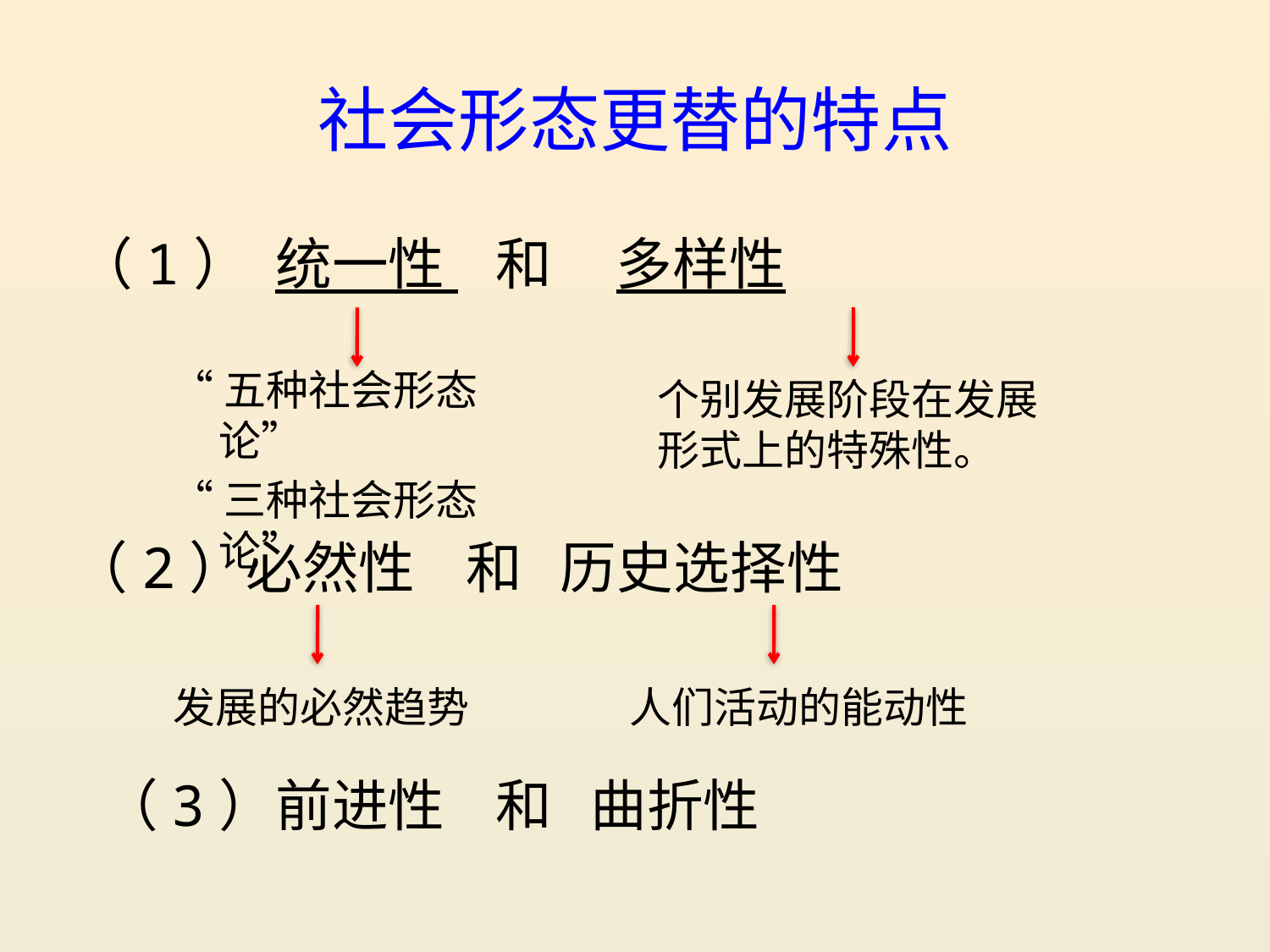

# 社会形态更替的特点
（1）  统一性    和     多样性

“五种社会形态论”
“三种社会形态论”
个别发展阶段在发展形式上的特殊性。
（2）必然性    和   历史选择性
发展的必然趋势
人们活动的能动性
（3）前进性    和   曲折性